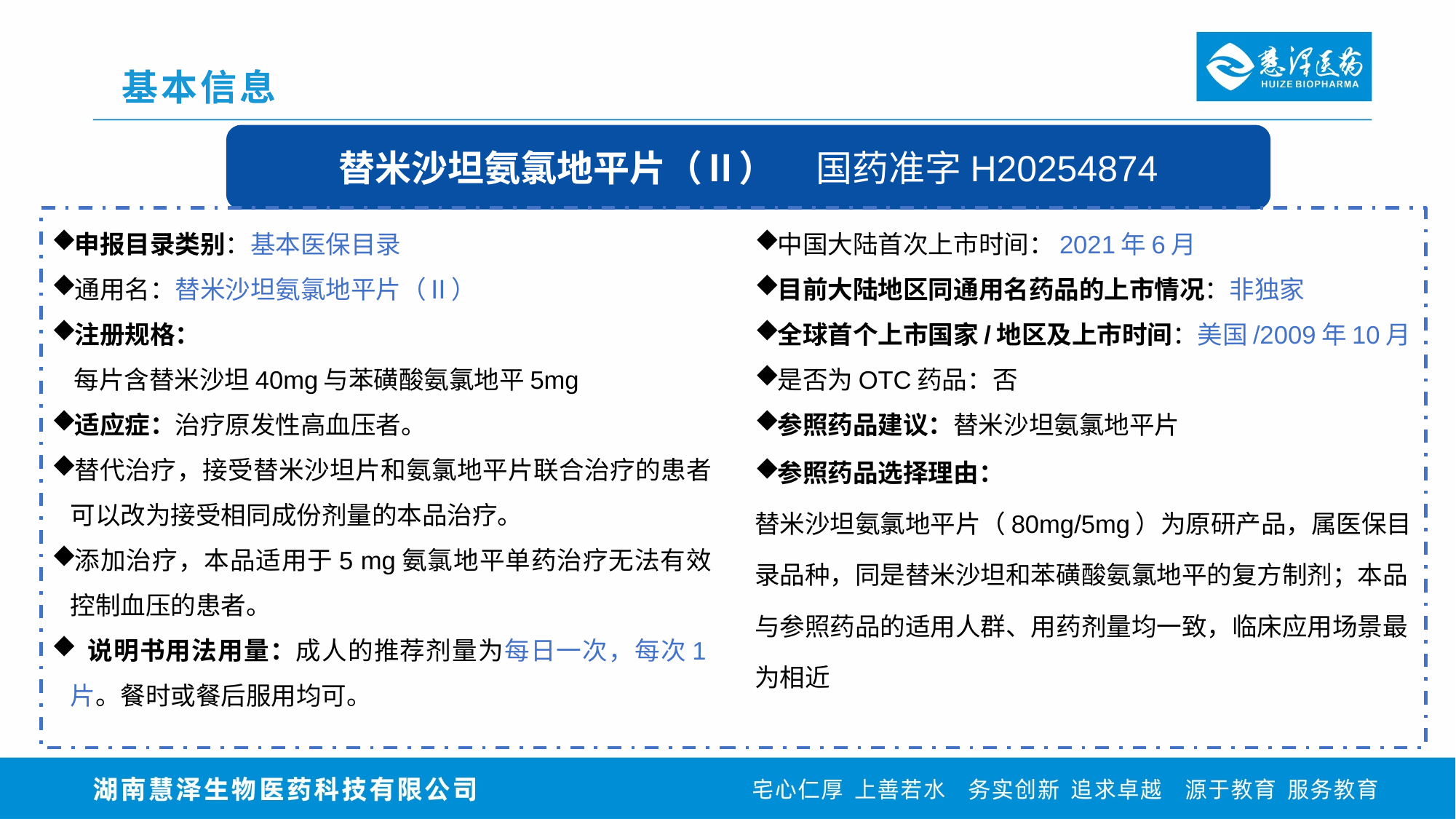

基本信息
替米沙坦氨氯地平片（Ⅱ）     国药准字H20254874
申报目录类别：基本医保目录
通用名：替米沙坦氨氯地平片（Ⅱ）
注册规格：
   每片含替米沙坦40mg与苯磺酸氨氯地平5mg
适应症：治疗原发性高血压者。
替代治疗，接受替米沙坦片和氨氯地平片联合治疗的患者可以改为接受相同成份剂量的本品治疗。
添加治疗，本品适用于5 mg氨氯地平单药治疗无法有效控制血压的患者。
 说明书用法用量：成人的推荐剂量为每日一次，每次1片。餐时或餐后服用均可。
中国大陆首次上市时间：2021年6月
目前大陆地区同通用名药品的上市情况：非独家
全球首个上市国家/地区及上市时间：美国/2009年10月
是否为OTC药品：否
参照药品建议：替米沙坦氨氯地平片
参照药品选择理由：
替米沙坦氨氯地平片（80mg/5mg）为原研产品，属医保目录品种，同是替米沙坦和苯磺酸氨氯地平的复方制剂；本品与参照药品的适用人群、用药剂量均一致，临床应用场景最为相近